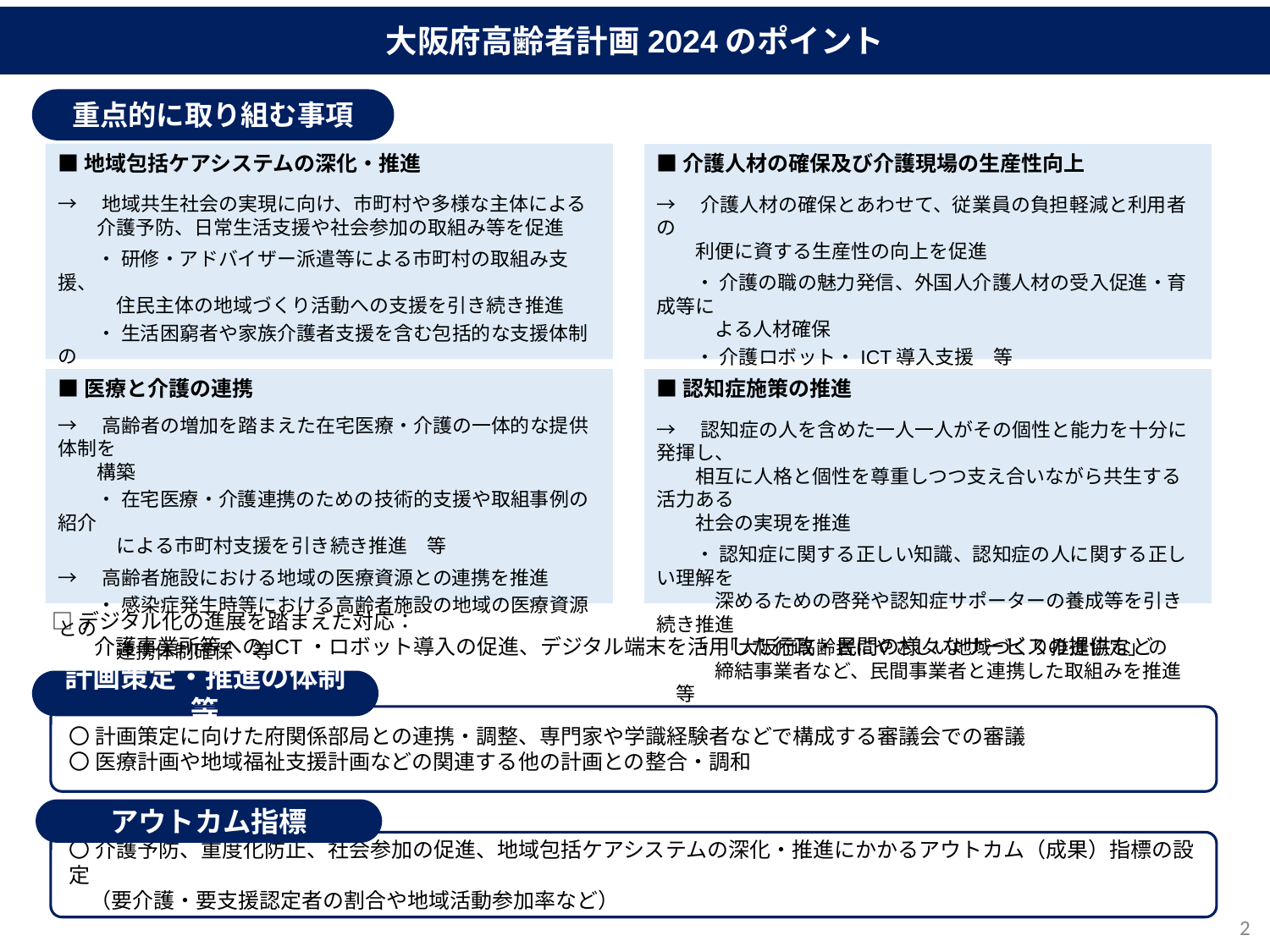

大阪府高齢者計画2024のポイント
重点的に取り組む事項

■地域包括ケアシステムの深化・推進

→　地域共生社会の実現に向け、市町村や多様な主体による
　　介護予防、日常生活支援や社会参加の取組み等を促進

　　・ 研修・アドバイザー派遣等による市町村の取組み支援、
　　　住民主体の地域づくり活動への支援を引き続き推進

　　・ 生活困窮者や家族介護者支援を含む包括的な支援体制の
　　　構築　等

■介護人材の確保及び介護現場の生産性向上

→　介護人材の確保とあわせて、従業員の負担軽減と利用者の
　　利便に資する生産性の向上を促進

　　・ 介護の職の魅力発信、外国人介護人材の受入促進・育成等に
　　　よる人材確保

　　・ 介護ロボット・ICT導入支援　等

■医療と介護の連携

→　⾼齢者の増加を踏まえた在宅医療・介護の一体的な提供体制を
　　構築

　　・ 在宅医療・介護連携のための技術的⽀援や取組事例の紹介
　　　による市町村支援を引き続き推進　等

→　高齢者施設における地域の医療資源との連携を推進

　　・ 感染症発⽣時等における⾼齢者施設の地域の医療資源との
　　　連携体制確保　等

■認知症施策の推進

→　認知症の人を含めた一人一人がその個性と能⼒を⼗分に発揮し、
　　相互に⼈格と個性を尊重しつつ支え合いながら共⽣する活⼒ある
　　社会の実現を推進

　　・ 認知症に関する正しい知識、認知症の⼈に関する正しい理解を
　　　深めるための啓発や認知症サポーターの養成等を引き続き推進
　　・ 「大阪府高齢者にやさしい地域づくり推進協定」の
　　　締結事業者など、⺠間事業者と連携した取組みを推進　等
□デジタル化の進展を踏まえた対応：
　　介護事業所等へのICT・ロボット導入の促進、デジタル端末を活用した行政・民間の様々なサービスの提供など
計画策定・推進の体制等

〇 計画策定に向けた府関係部局との連携・調整、専門家や学識経験者などで構成する審議会での審議
〇 医療計画や地域福祉支援計画などの関連する他の計画との整合・調和
アウトカム指標

〇 介護予防、重度化防止、社会参加の促進、地域包括ケアシステムの深化・推進にかかるアウトカム（成果）指標の設定
　（要介護・要支援認定者の割合や地域活動参加率など）
2